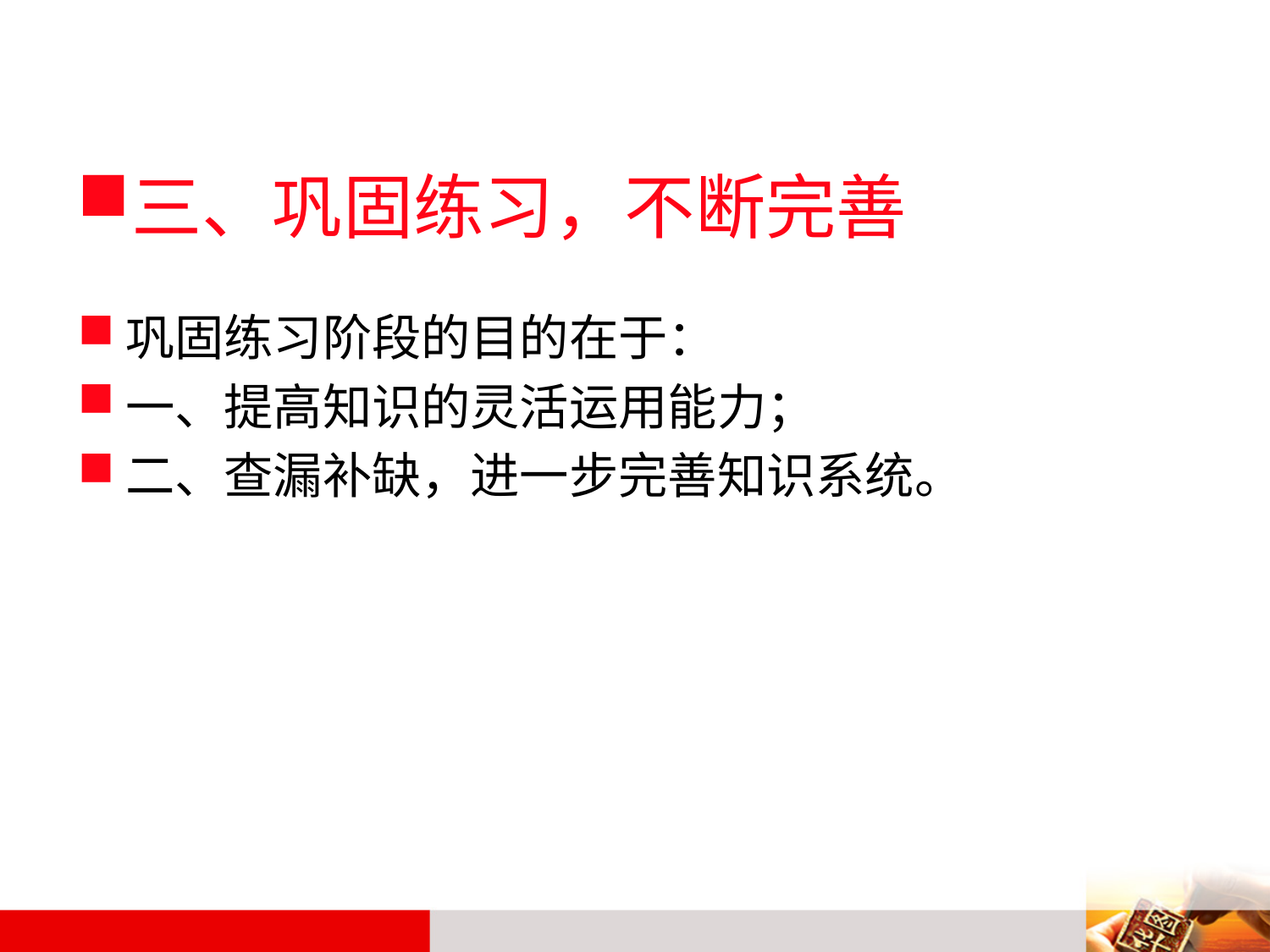

#
三、巩固练习，不断完善

巩固练习阶段的目的在于：
一、提高知识的灵活运用能力；
二、查漏补缺，进一步完善知识系统。